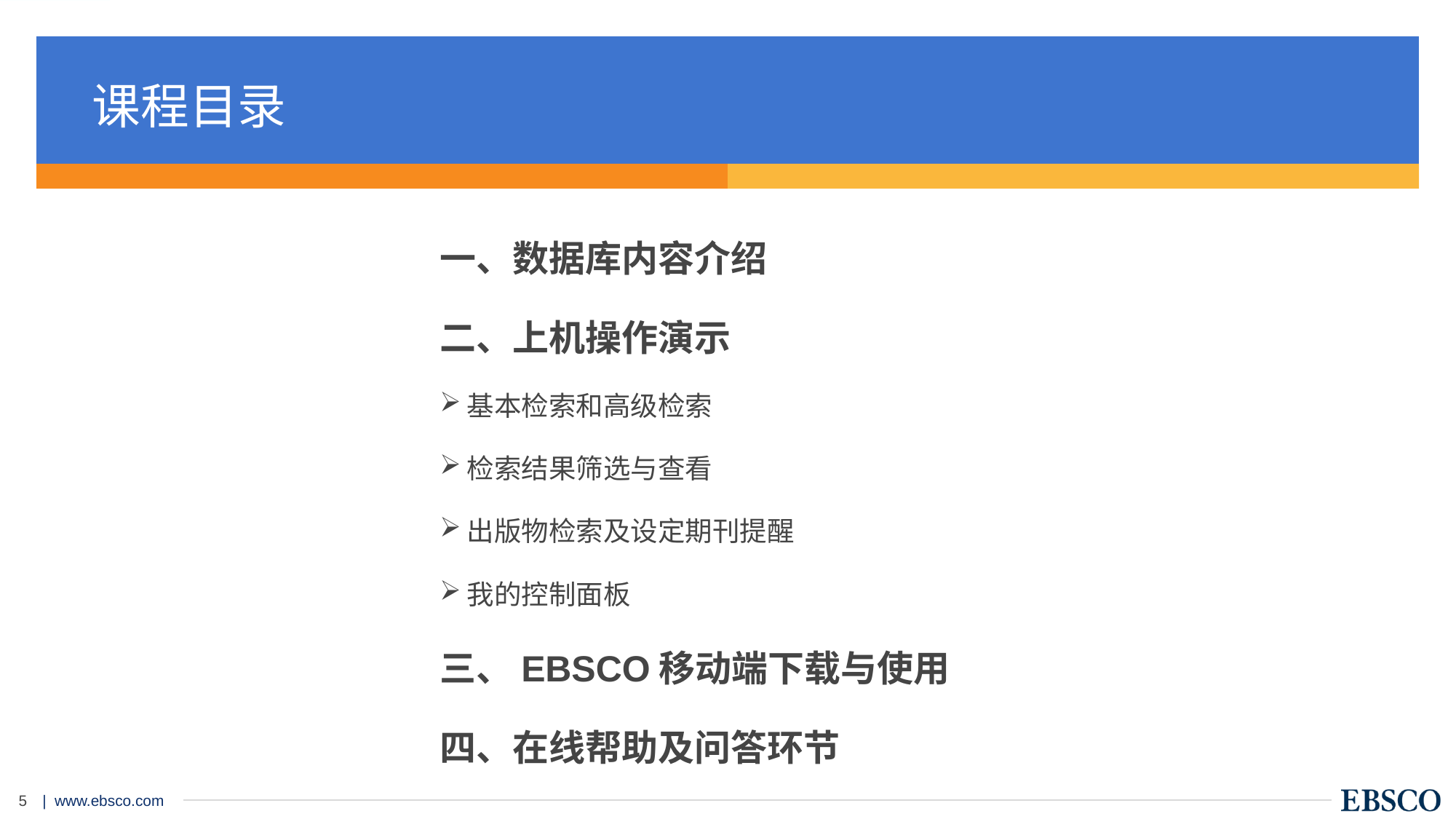

课程目录
一、数据库内容介绍
二、上机操作演示
基本检索和高级检索
检索结果筛选与查看
出版物检索及设定期刊提醒
我的控制面板
三、EBSCO移动端下载与使用
四、在线帮助及问答环节